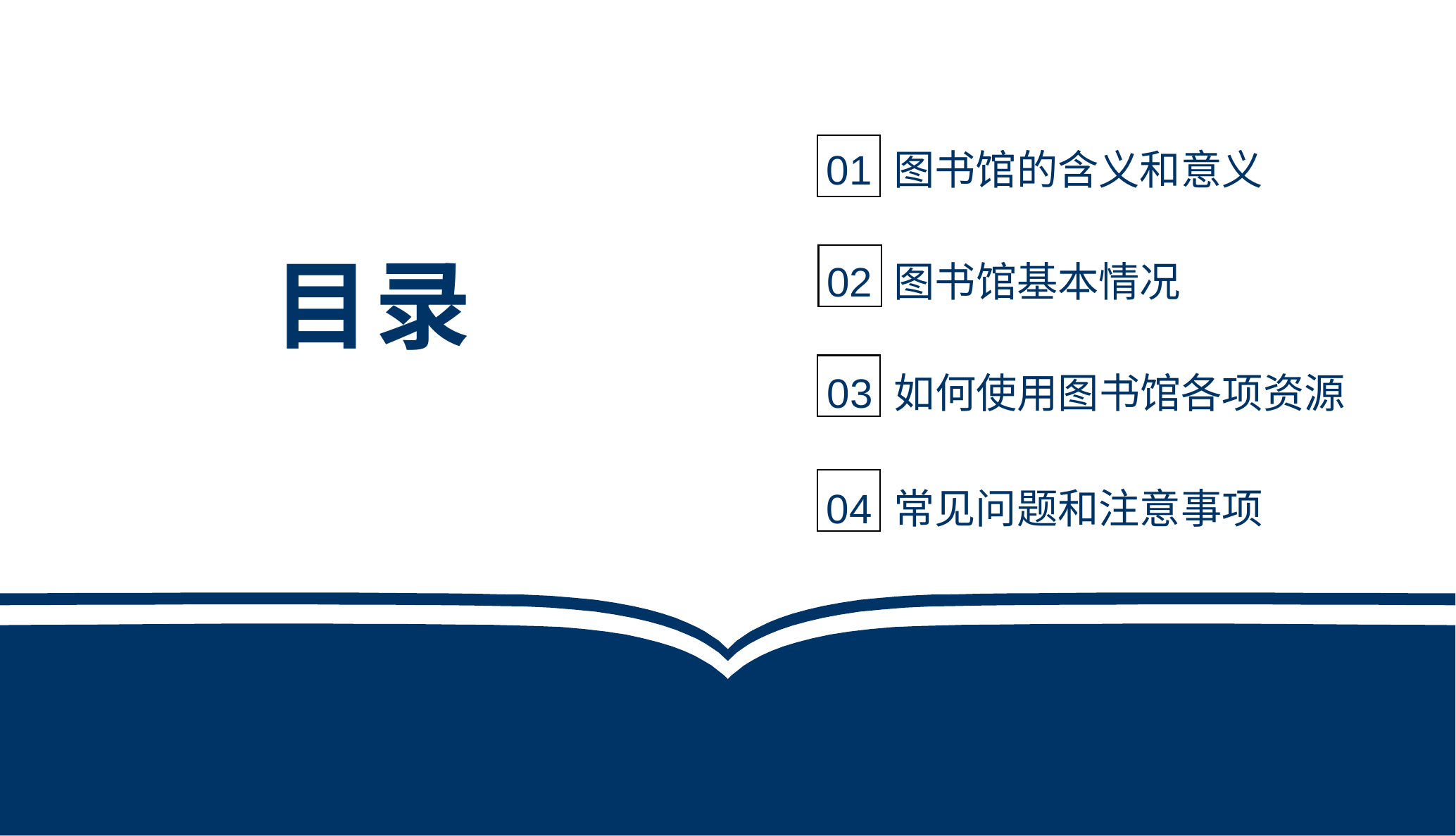

01 图书馆的含义和意义

目录
02 图书馆基本情况

03 如何使用图书馆各项资源

04 常见问题和注意事项